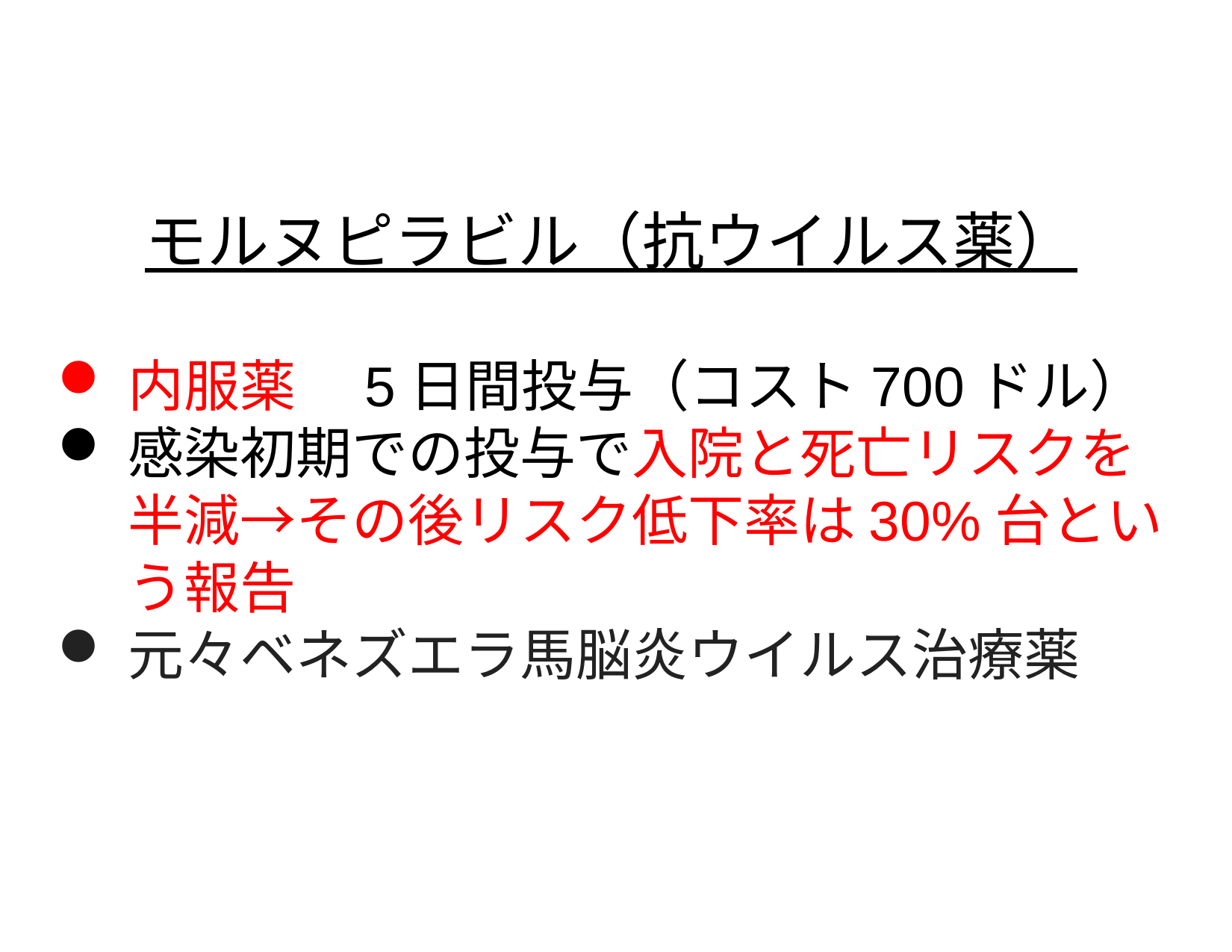

モルヌピラビル（抗ウイルス薬）

内服薬　5日間投与（コスト700ドル）
感染初期での投与で入院と死亡リスクを半減→その後リスク低下率は30%台という報告
元々ベネズエラ馬脳炎ウイルス治療薬